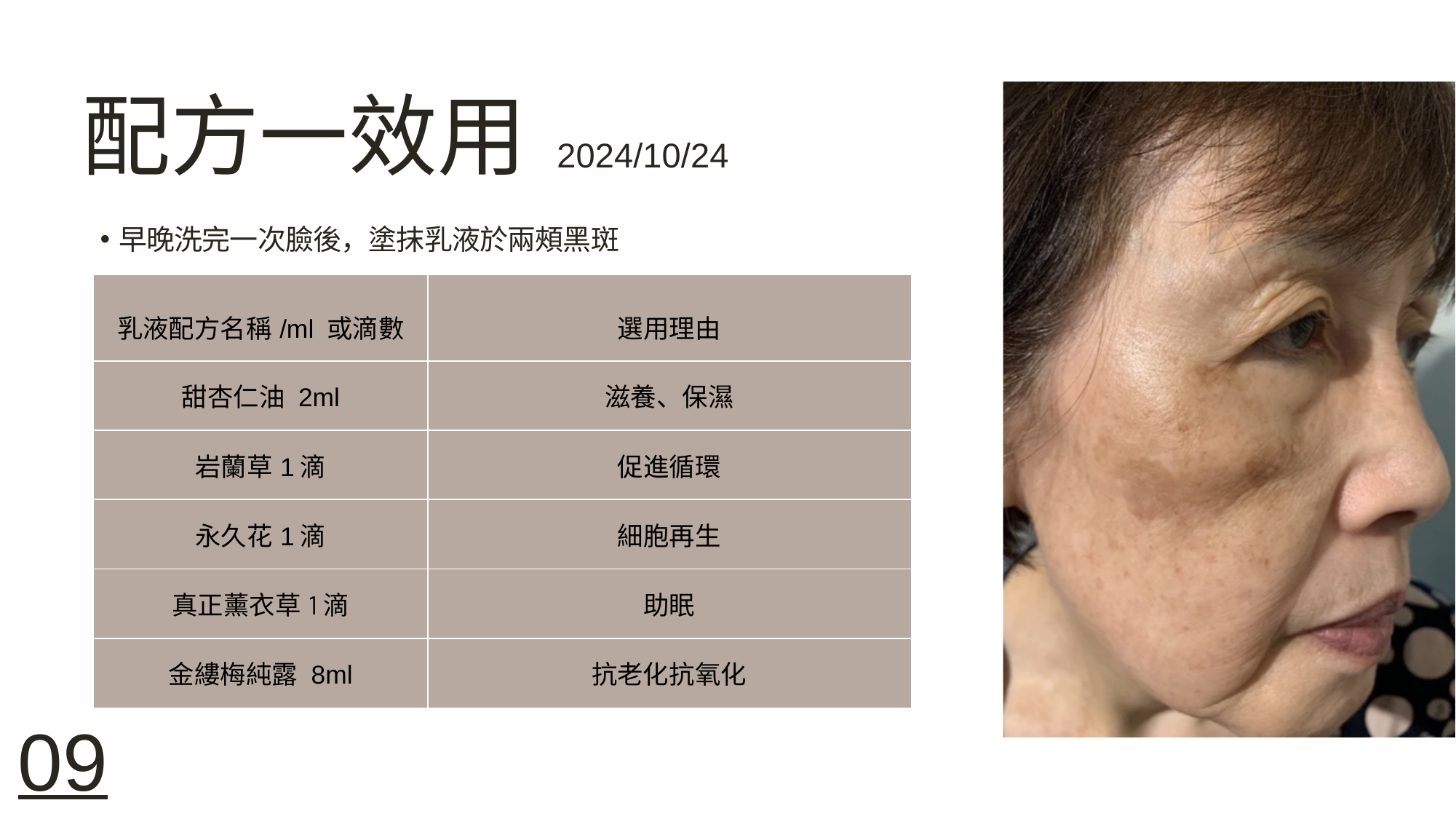

配方一效用
2024/10/24
早晚洗完一次臉後，塗抹乳液於兩頰黑斑
| 乳液配方名稱/ml 或滴數 | 選用理由 |
| --- | --- |
| 甜杏仁油 2ml | 滋養、保濕 |
| 岩蘭草1滴 | 促進循環 |
| 永久花1滴 | 細胞再生 |
| 真正薰衣草1滴 | 助眠 |
| 金縷梅純露 8ml | 抗老化抗氧化 |
09